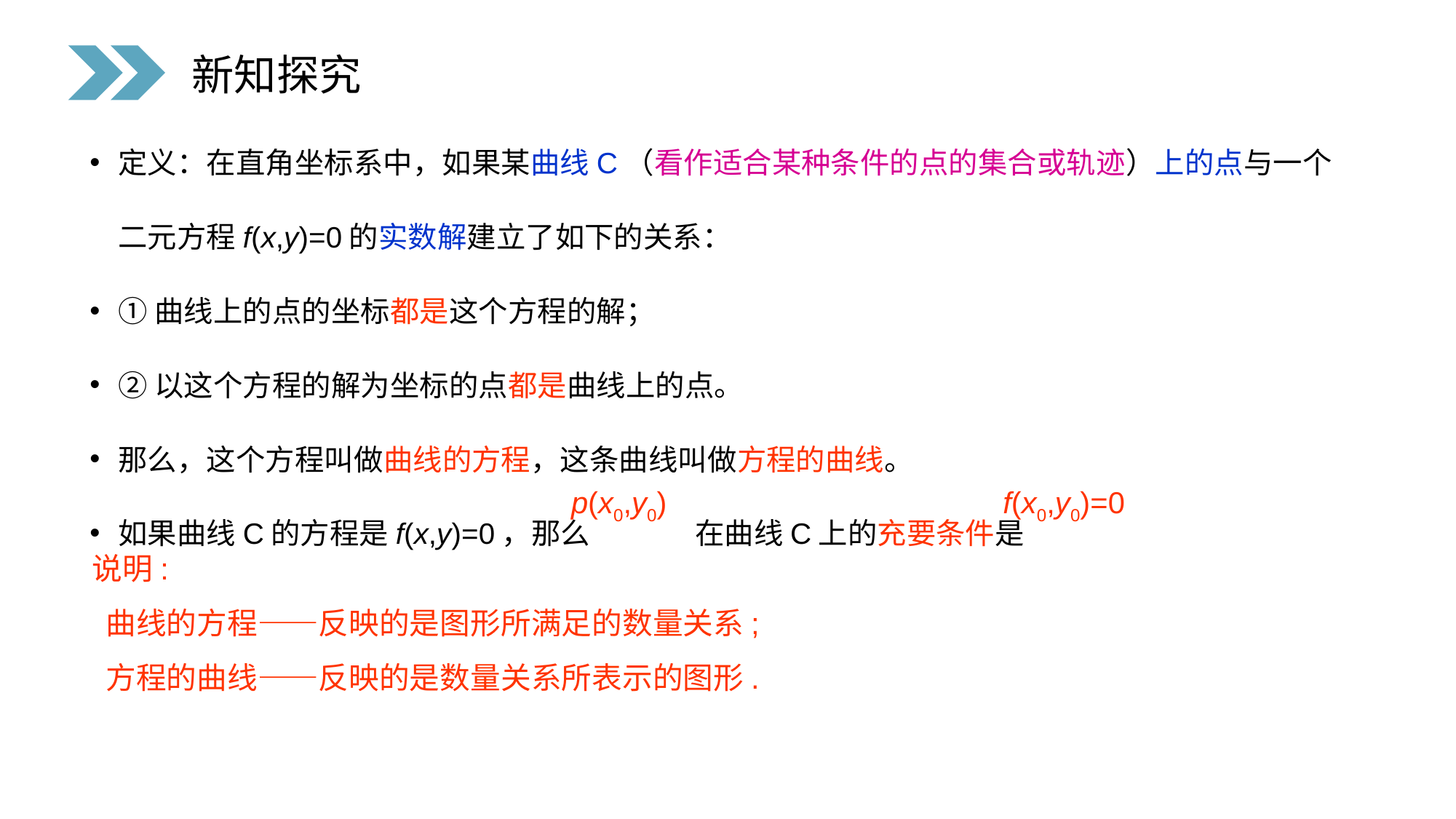

新知探究

定义：在直角坐标系中，如果某曲线C（看作适合某种条件的点的集合或轨迹）上的点与一个二元方程f(x,y)=0的实数解建立了如下的关系：
①曲线上的点的坐标都是这个方程的解；
②以这个方程的解为坐标的点都是曲线上的点。
那么，这个方程叫做曲线的方程，这条曲线叫做方程的曲线。
如果曲线C的方程是f(x,y)=0，那么                在曲线C上的充要条件是

p(x0,y0)
f(x0,y0)=0
     说明:
       曲线的方程——反映的是图形所满足的数量关系;
       方程的曲线——反映的是数量关系所表示的图形.